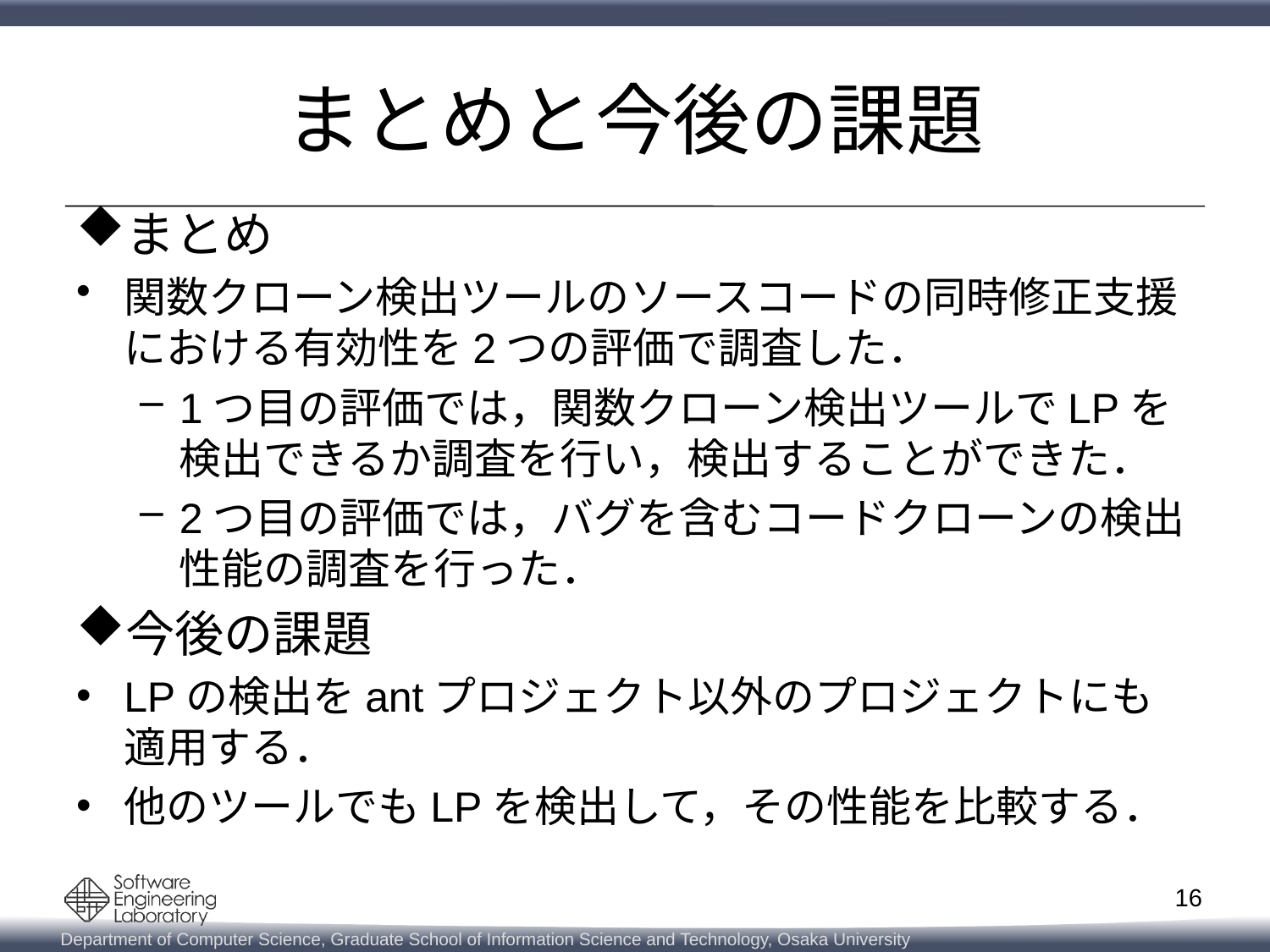

# まとめと今後の課題
まとめ
関数クローン検出ツールのソースコードの同時修正支援における有効性を2つの評価で調査した．
1つ目の評価では，関数クローン検出ツールでLPを検出できるか調査を行い，検出することができた．
2つ目の評価では，バグを含むコードクローンの検出性能の調査を行った．
今後の課題
LPの検出をantプロジェクト以外のプロジェクトにも適用する．
他のツールでもLPを検出して，その性能を比較する．
16